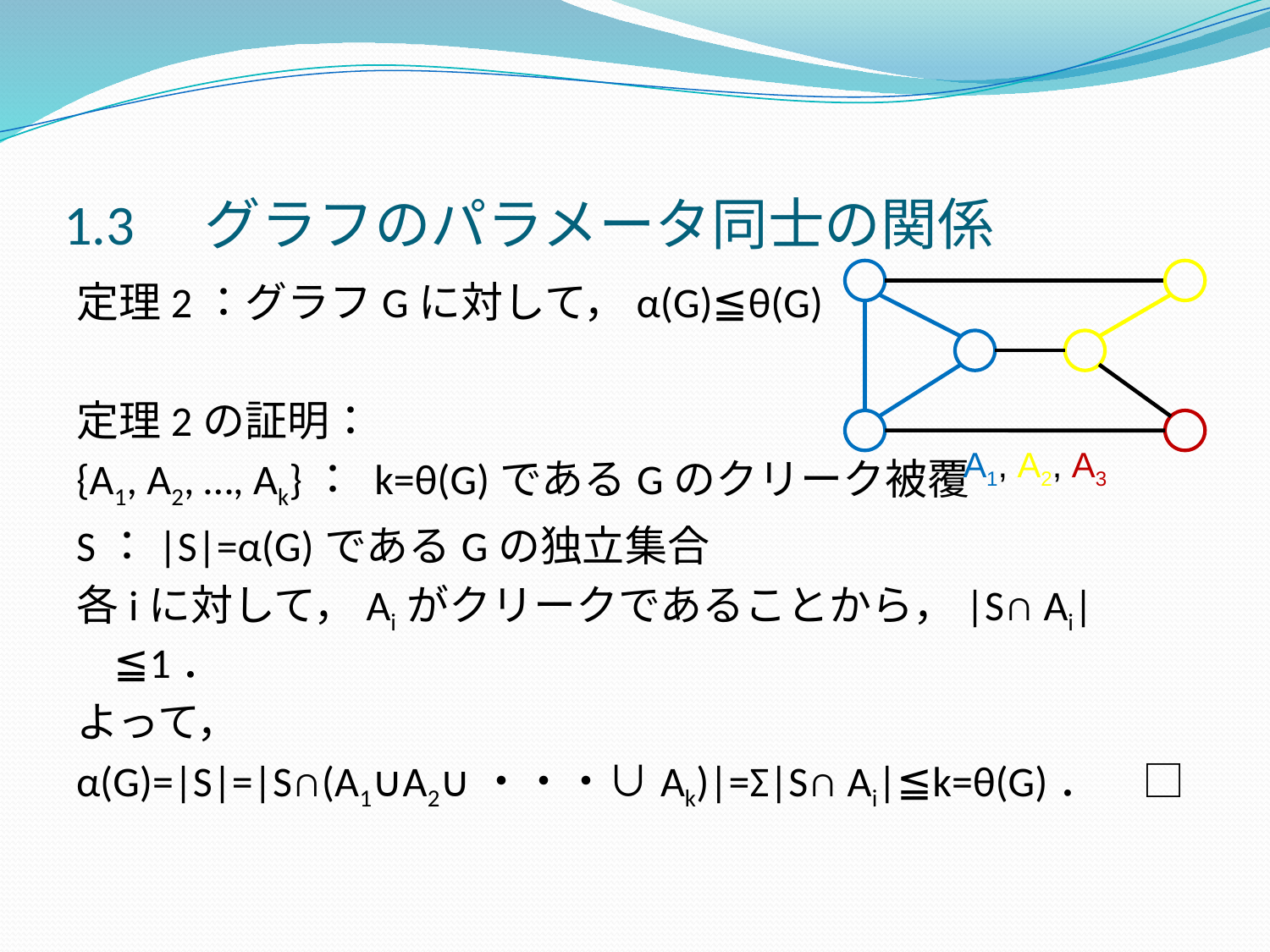

# 1.3　グラフのパラメータ同士の関係

定理2：グラフGに対して，α(G)≦θ(G)

定理2の証明：
{A1, A2, …, Ak}： k=θ(G)であるGのクリーク被覆
S：|S|=α(G)であるGの独立集合
各iに対して，Aiがクリークであることから，|S∩ Ai|≦1．
よって，
α(G)=|S|=|S∩(A1∪A2∪・・・∪Ak)|=Σ|S∩ Ai|≦k=θ(G)．　□

A1, A2, A3